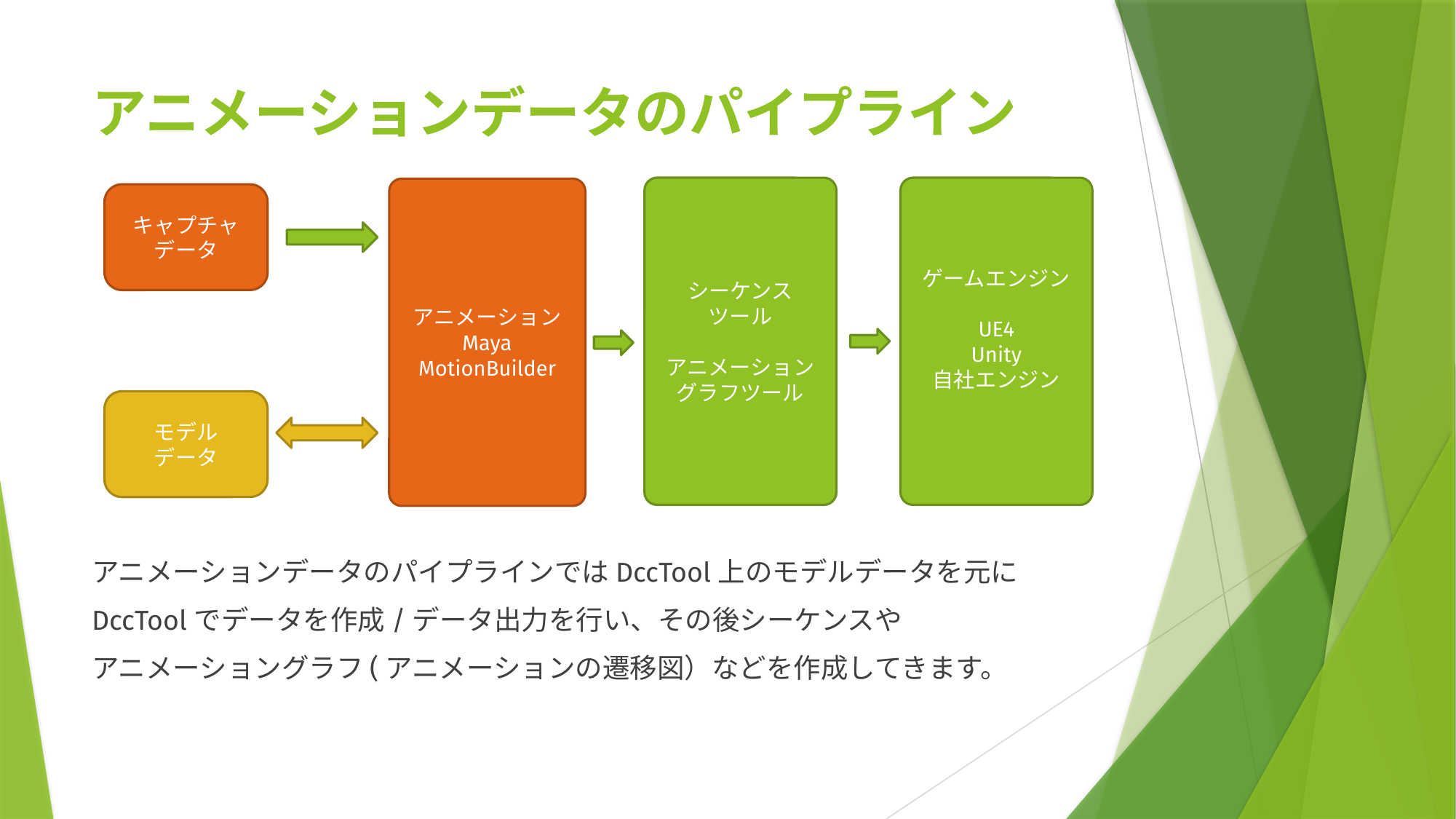

# アニメーションデータのパイプライン
シーケンス
ツール

アニメーション
グラフツール
ゲームエンジン

UE4
Unity
自社エンジン

アニメーション
Maya
MotionBuilder
キャプチャ
データ

モデル
データ

アニメーションデータのパイプラインではDccTool上のモデルデータを元に
DccToolでデータを作成/データ出力を行い、その後シーケンスや
アニメーショングラフ(アニメーションの遷移図）などを作成してきます。